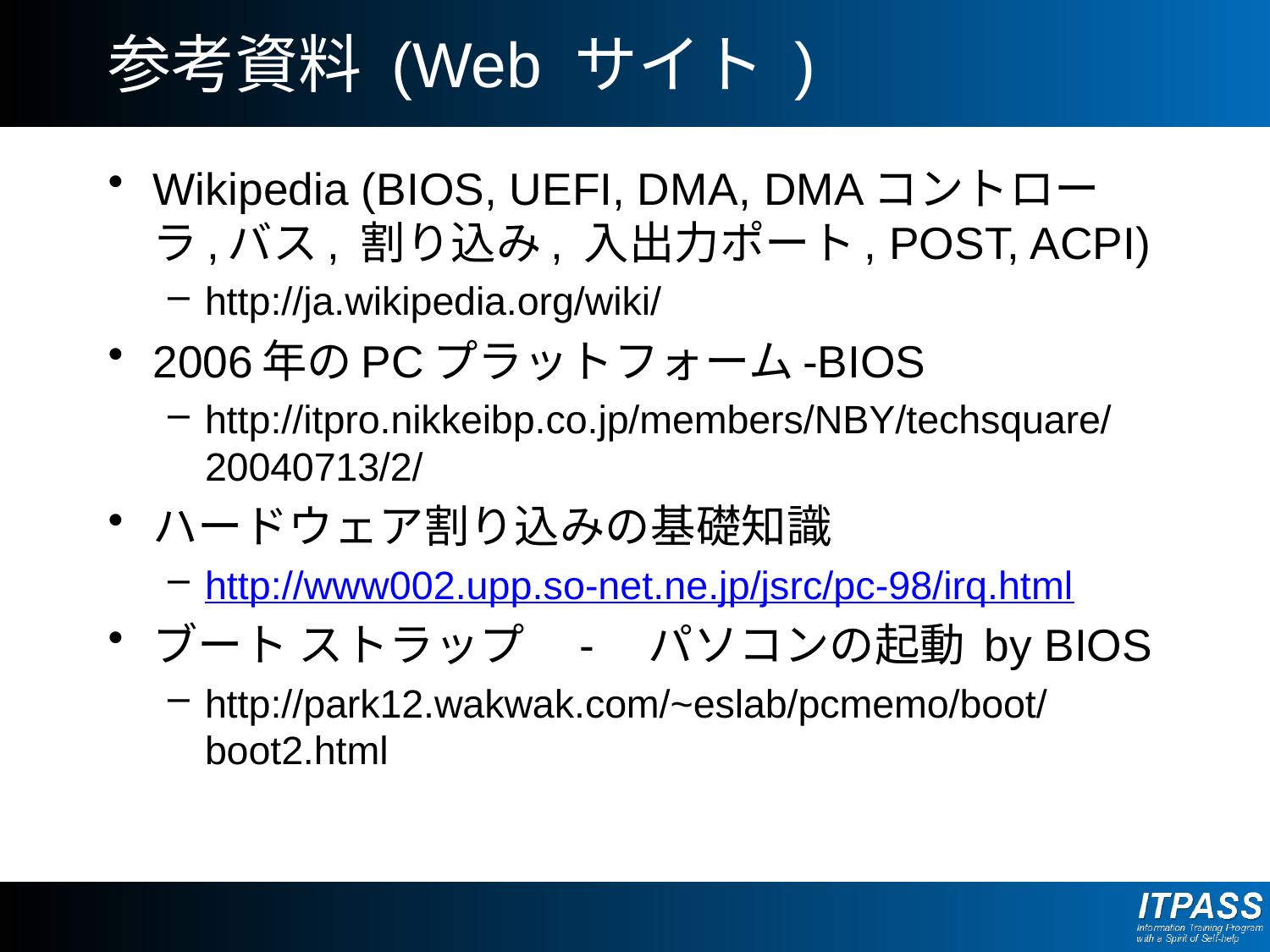

# 参考資料 (Web サイト )
Wikipedia (BIOS, UEFI, DMA, DMAコントローラ,バス, 割り込み, 入出力ポート, POST, ACPI)
http://ja.wikipedia.org/wiki/
2006年のPCプラットフォーム-BIOS
http://itpro.nikkeibp.co.jp/members/NBY/techsquare/20040713/2/
ハードウェア割り込みの基礎知識
http://www002.upp.so-net.ne.jp/jsrc/pc-98/irq.html
ブート ストラップ　-　パソコンの起動 by BIOS
http://park12.wakwak.com/~eslab/pcmemo/boot/boot2.html